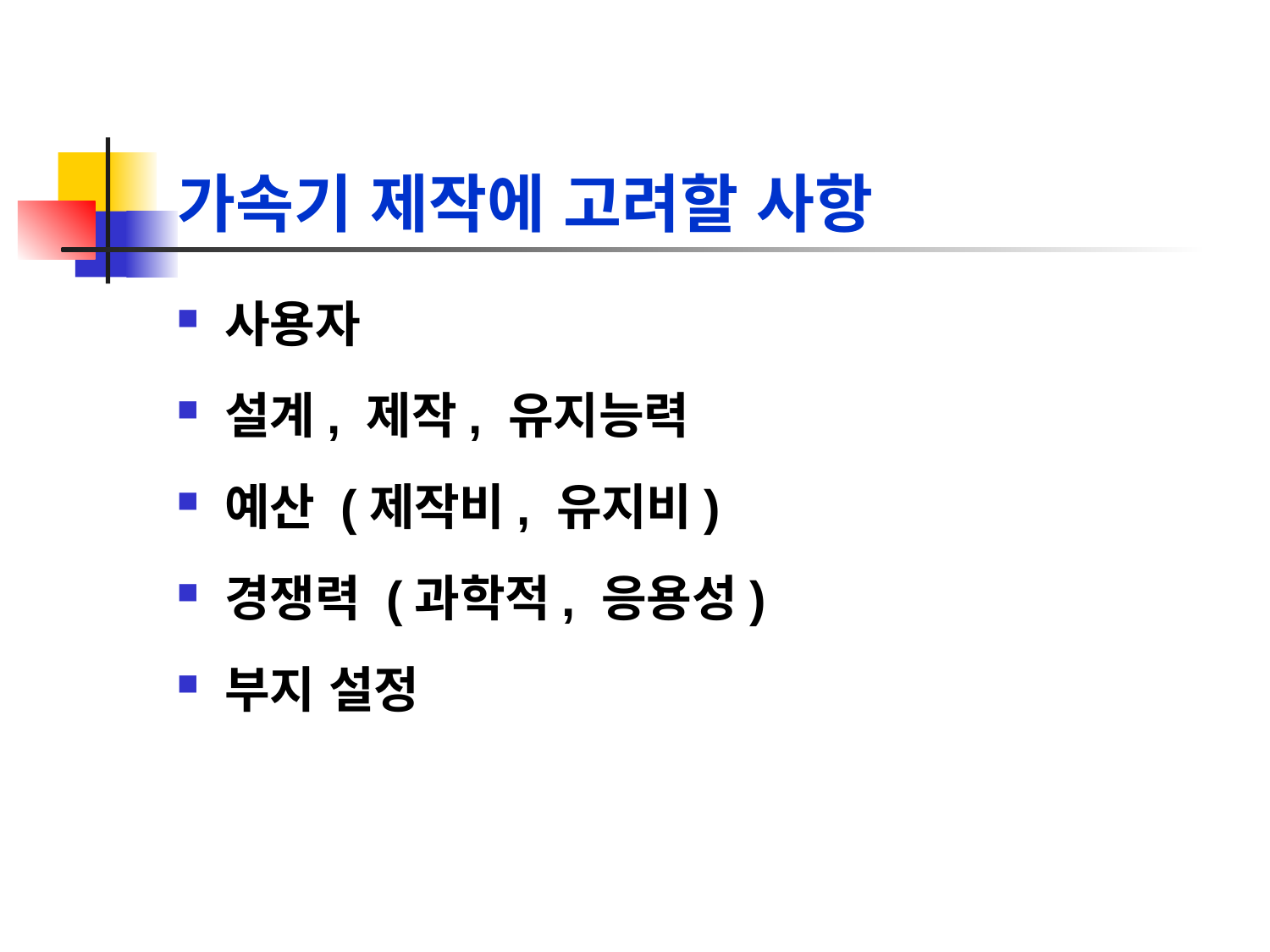

# 가속기 제작에 고려할 사항
사용자

설계, 제작, 유지능력

예산 (제작비, 유지비)

경쟁력 (과학적, 응용성)

부지 설정